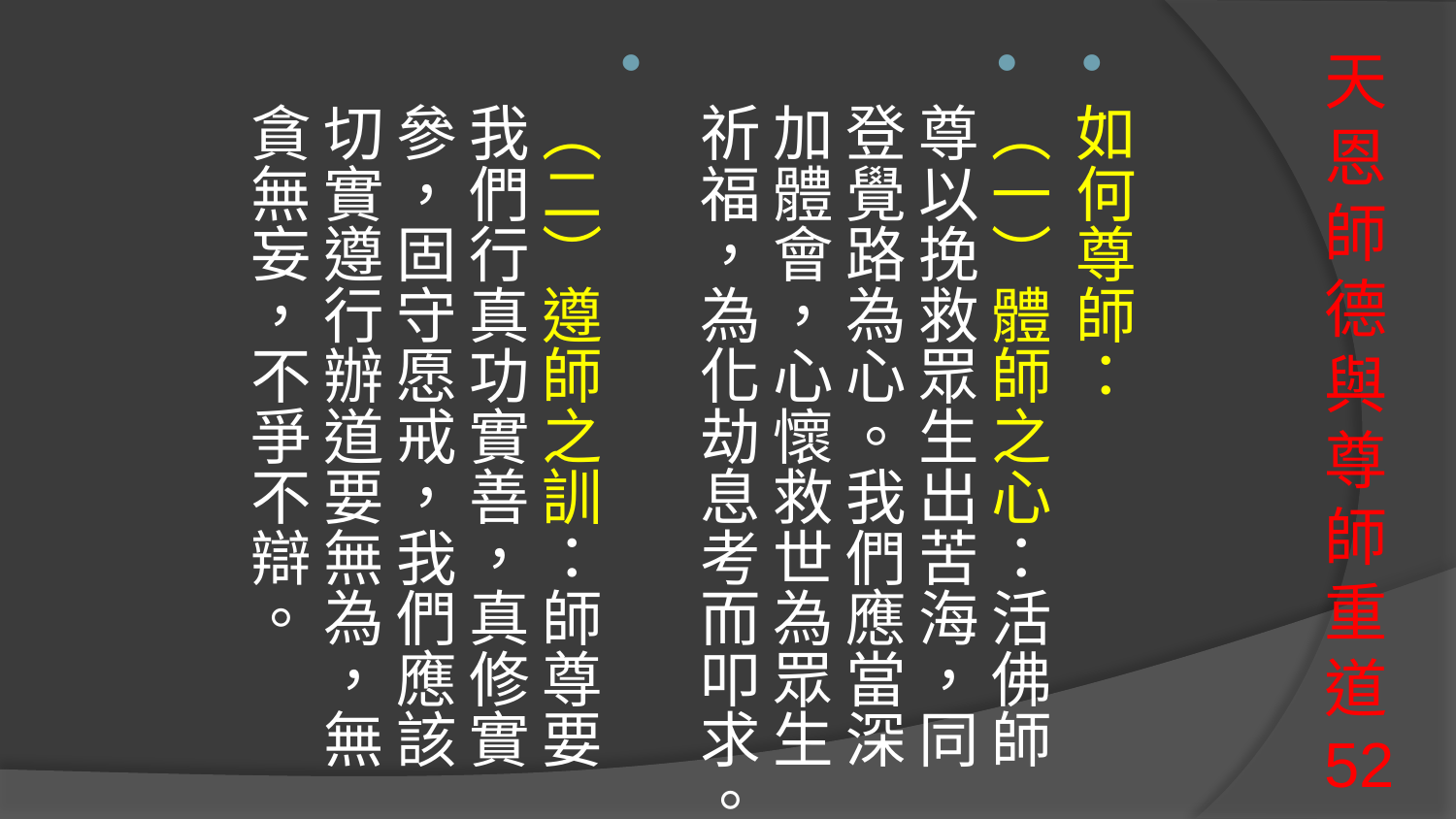

# 天恩師德與尊師重道 52
如何尊師：
（一）體師之心：活佛師尊以挽救眾生出苦海，同登覺路為心。我們應當深加體會，心懷救世為眾生祈福，為化劫息考而叩求。
（二）遵師之訓：師尊要我們行真功實善，真修實參，固守愿戒，我們應該切實遵行辦道要無為，無貪無妄，不爭不辯。